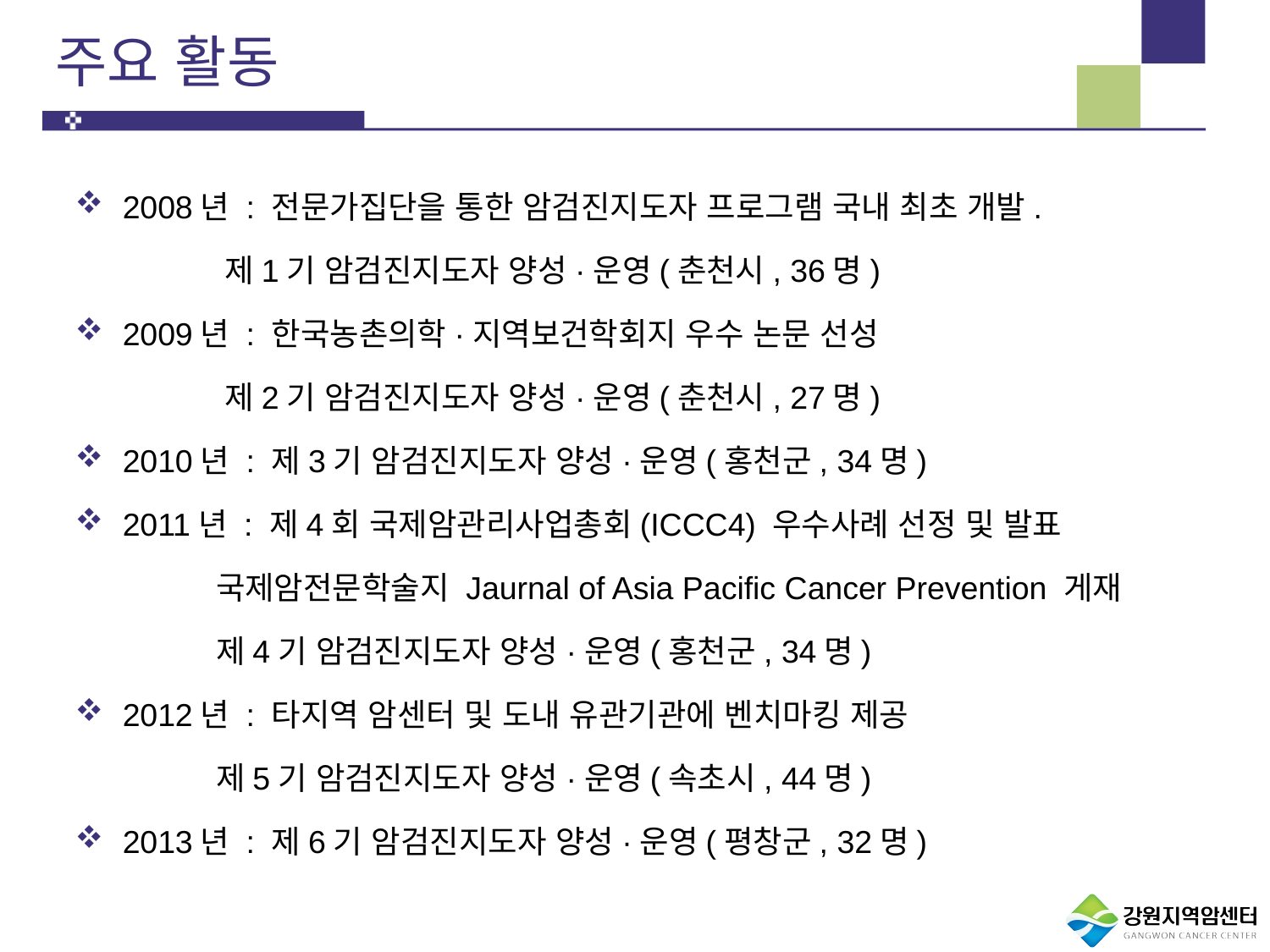

# 주요 활동
2008년 : 전문가집단을 통한 암검진지도자 프로그램 국내 최초 개발.
                제1기 암검진지도자 양성·운영(춘천시, 36명)
2009년 : 한국농촌의학·지역보건학회지 우수 논문 선성
                제2기 암검진지도자 양성·운영(춘천시, 27명)
2010년 : 제3기 암검진지도자 양성·운영(홍천군, 34명)
2011년 : 제4회 국제암관리사업총회(ICCC4) 우수사례 선정 및 발표
               국제암전문학술지 Jaurnal of Asia Pacific Cancer Prevention 게재
               제4기 암검진지도자 양성·운영(홍천군, 34명)
2012년 : 타지역 암센터 및 도내 유관기관에 벤치마킹 제공
               제5기 암검진지도자 양성·운영(속초시, 44명)
2013년 : 제6기 암검진지도자 양성·운영(평창군, 32명)